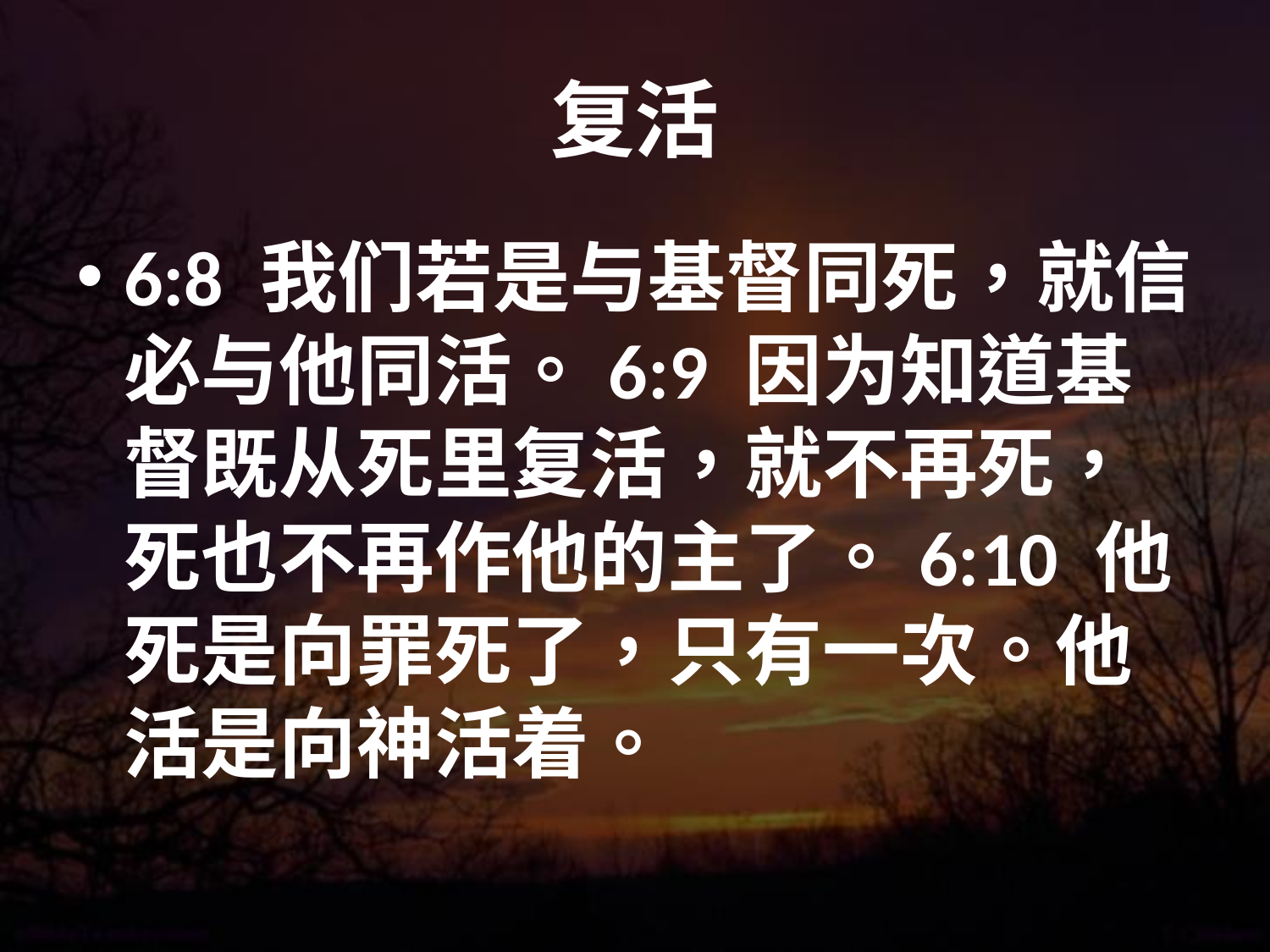

# 复活
6:8 我们若是与基督同死，就信必与他同活。6:9 因为知道基督既从死里复活，就不再死，死也不再作他的主了。6:10 他死是向罪死了，只有一次。他活是向神活着。